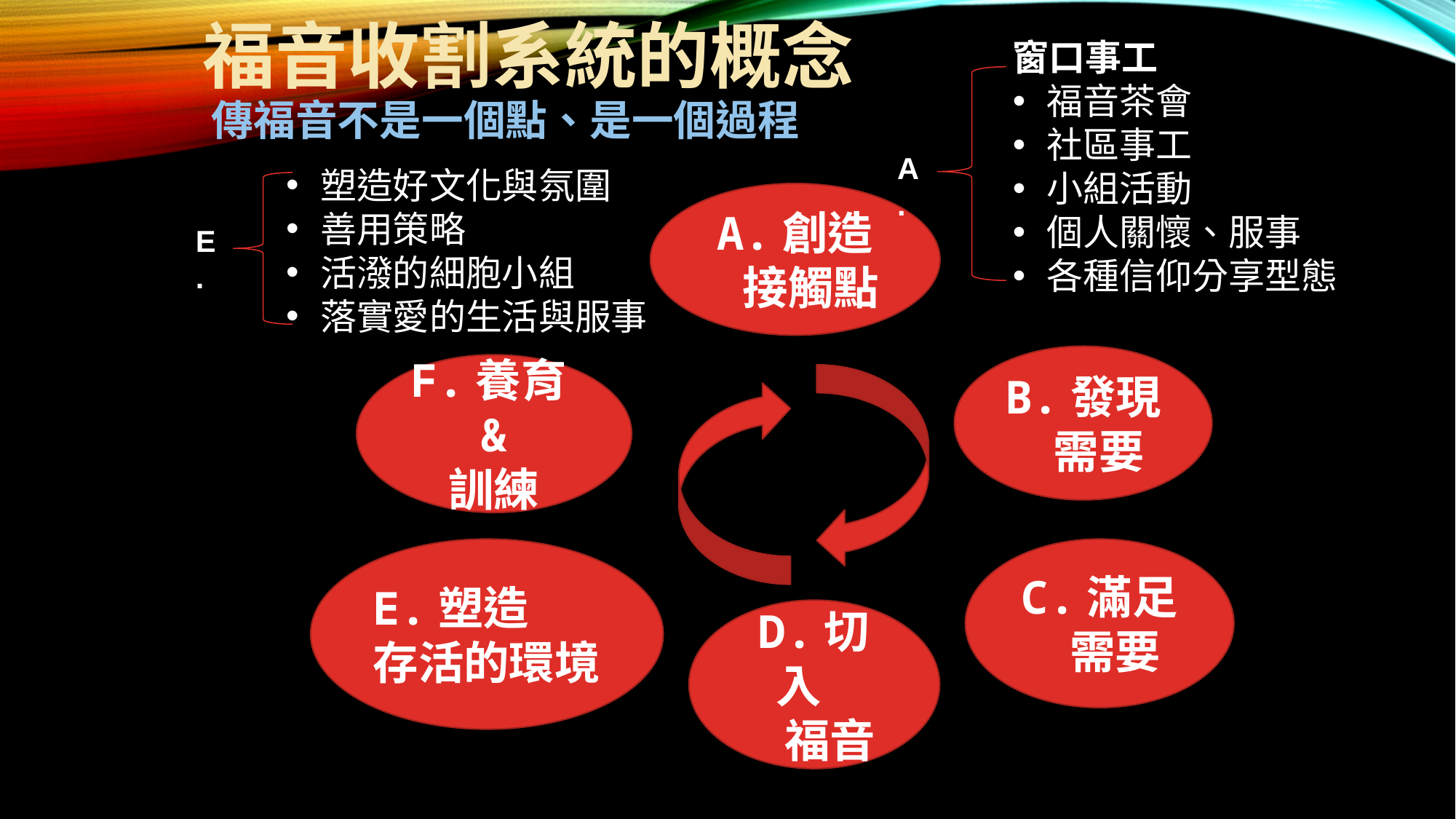

福音收割系統的概念
                 傳福音不是一個點、是一個過程
窗口事工
福音茶會
社區事工
小組活動
個人關懷、服事
各種信仰分享型態

A.
塑造好文化與氛圍
善用策略
活潑的細胞小組
落實愛的生活與服事

A.創造
  接觸點
E.
B.發現
  需要
F.養育&
訓練

E.塑造
存活的環境

C.滿足
  需要
D.切入
  福音